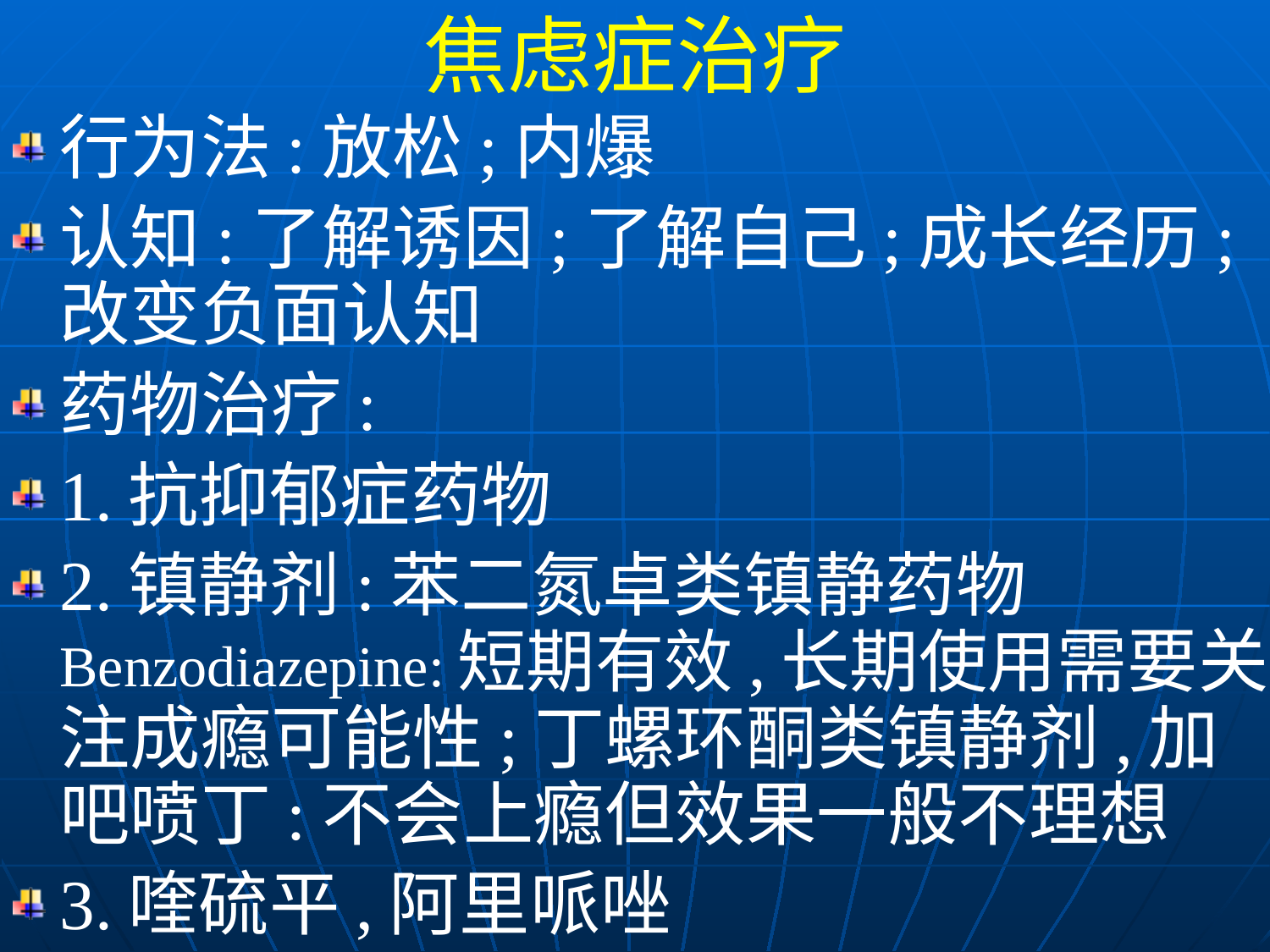

焦虑症治疗
行为法:放松;内爆
认知:了解诱因;了解自己;成长经历;改变负面认知
药物治疗:
1.抗抑郁症药物
2.镇静剂:苯二氮卓类镇静药物Benzodiazepine:短期有效,长期使用需要关注成瘾可能性;丁螺环酮类镇静剂,加吧喷丁:不会上瘾但效果一般不理想
3.喹硫平,阿里哌唑